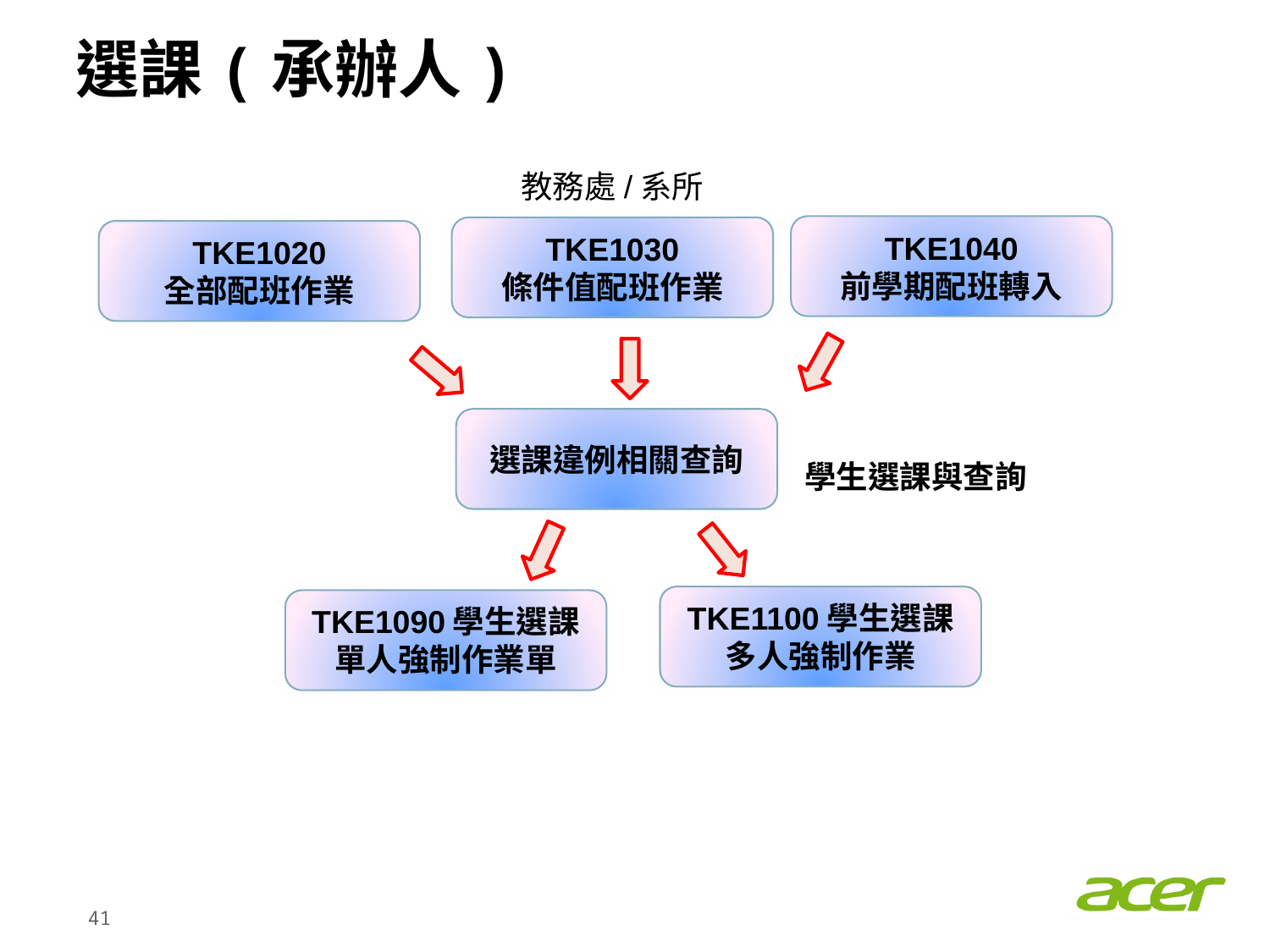

# 選課(承辦人)
教務處/系所
TKE1040
前學期配班轉入
TKE1030
條件值配班作業
TKE1020
全部配班作業

TKE1090學生選課單人強制作業單
選課違例相關查詢
學生選課與查詢

TKE1100學生選課多人強制作業
41